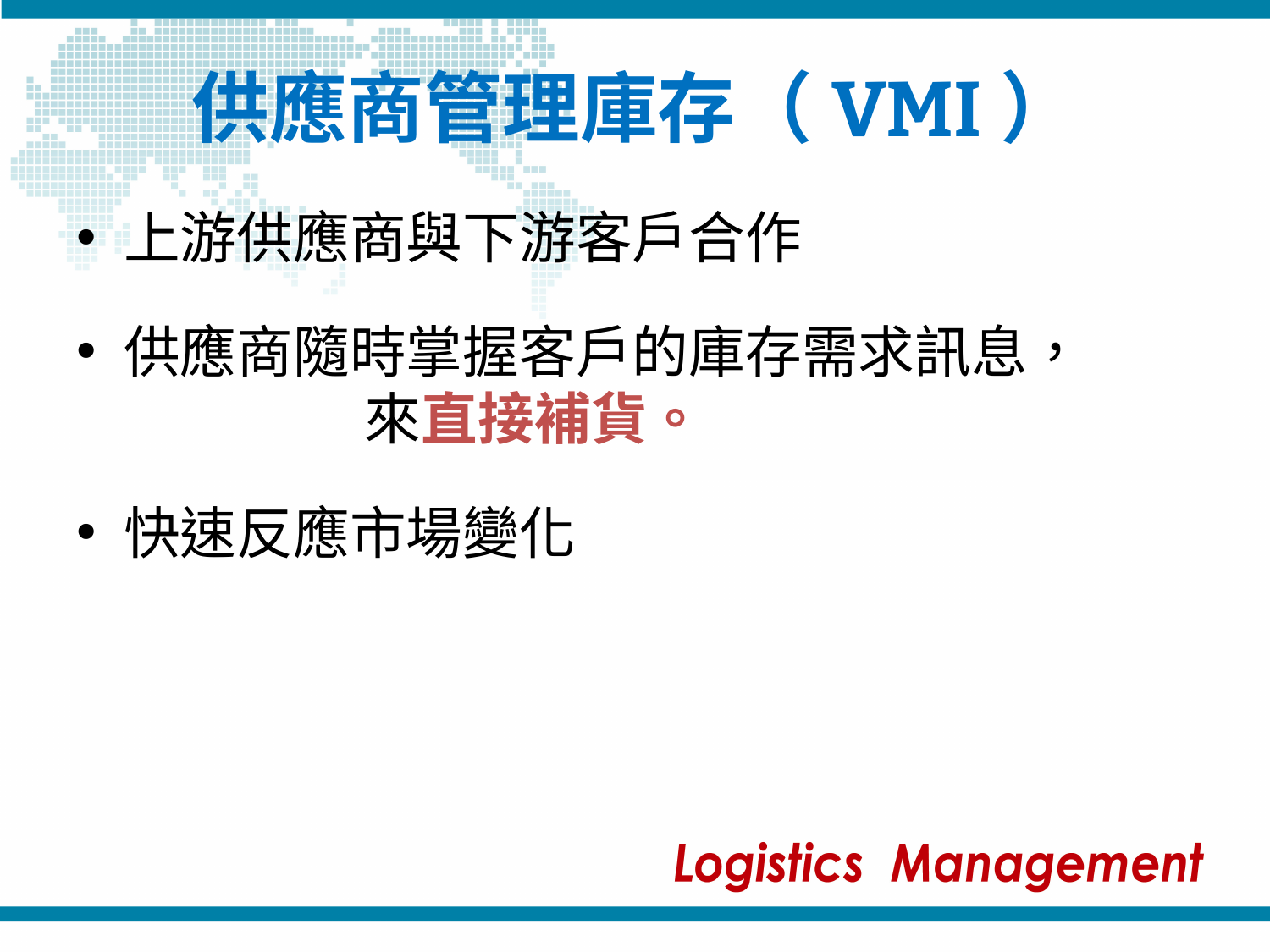

# 供應商管理庫存（VMI）
上游供應商與下游客戶合作

供應商隨時掌握客戶的庫存需求訊息，                            來直接補貨。

快速反應市場變化